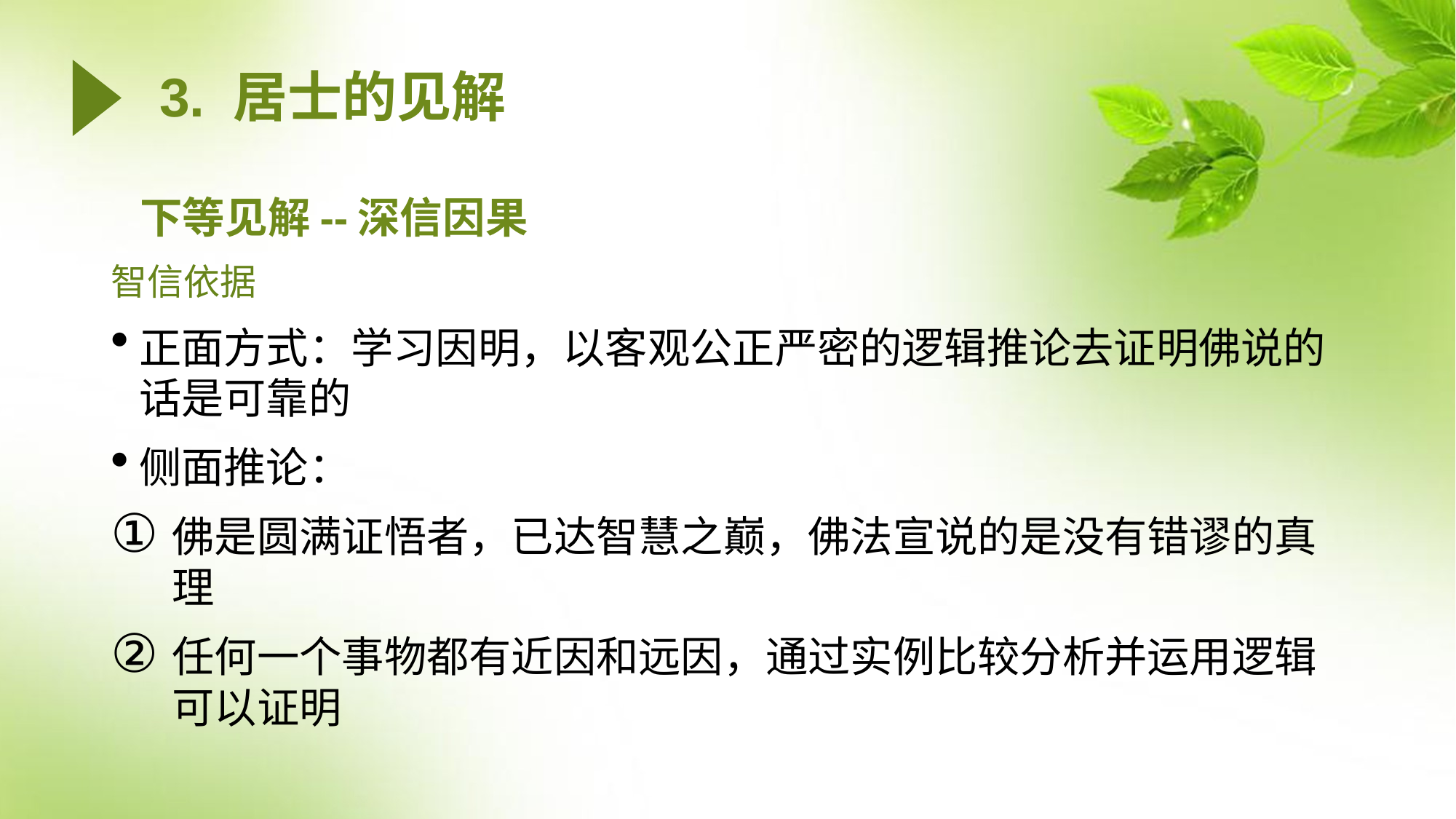

3. 居士的见解
# 下等见解--深信因果
智信依据
正面方式：学习因明，以客观公正严密的逻辑推论去证明佛说的话是可靠的
侧面推论：
佛是圆满证悟者，已达智慧之巅，佛法宣说的是没有错谬的真理
任何一个事物都有近因和远因，通过实例比较分析并运用逻辑可以证明